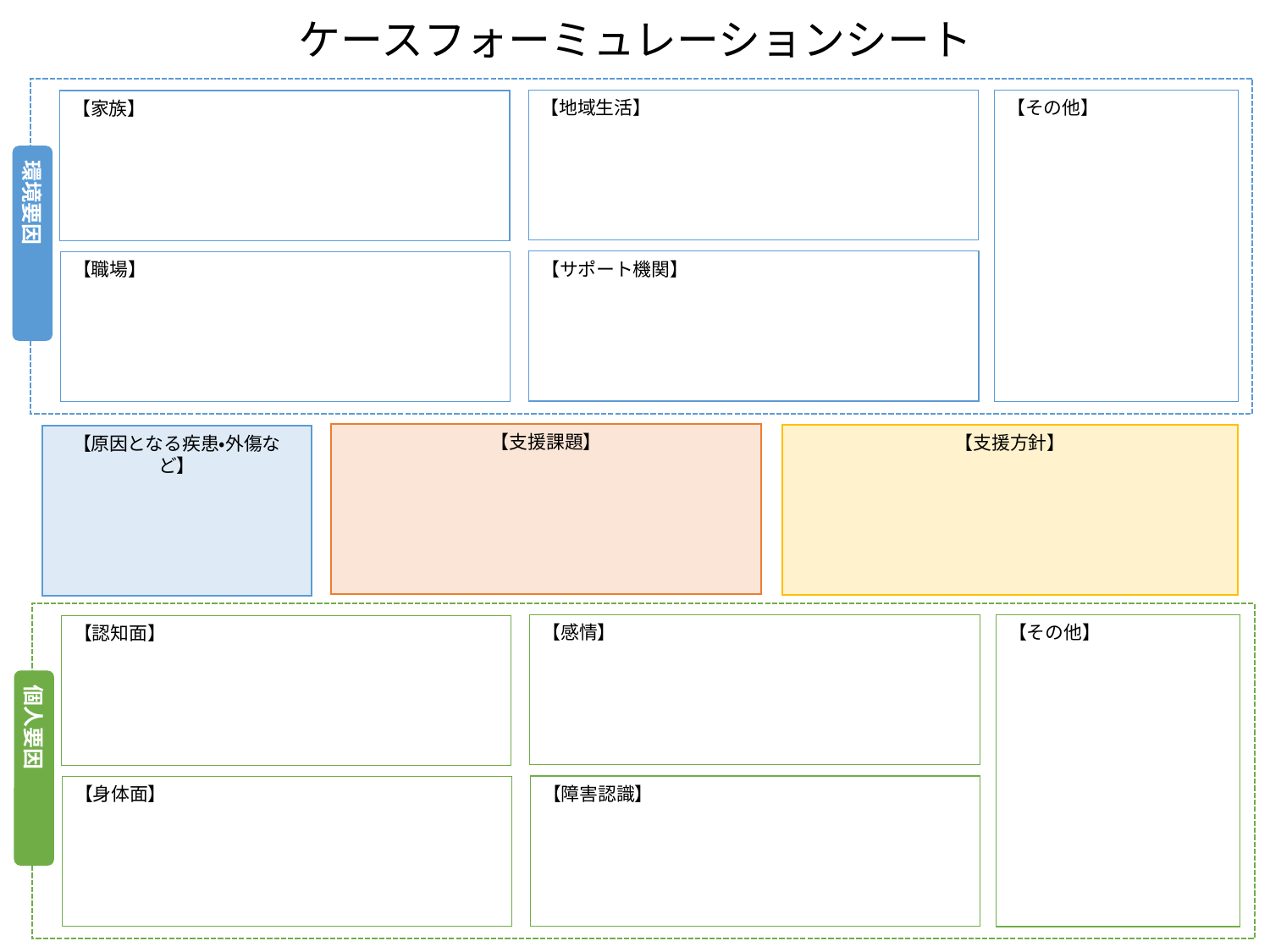

# ケースフォーミュレーションシート

【その他】
【地域生活】
【家族】

環境要因
【サポート機関】
【職場】
【支援課題】

【支援方針】
【原因となる疾患・外傷など】

【その他】
【感情】
【認知面】

個人要因
【障害認識】
【身体面】